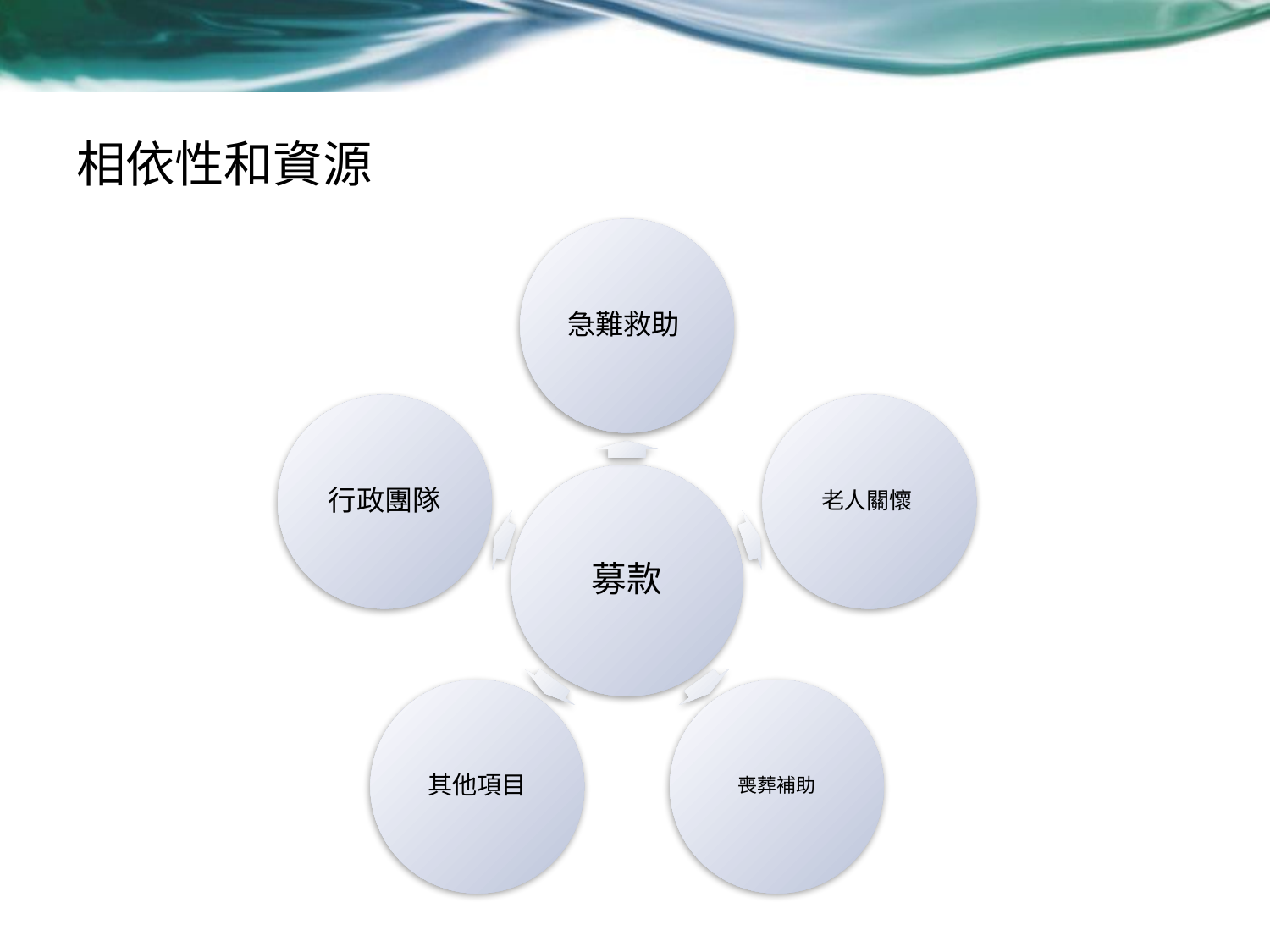

# 相依性和資源
募款

急難救助

老人關懷

喪葬補助

其他項目

行政團隊